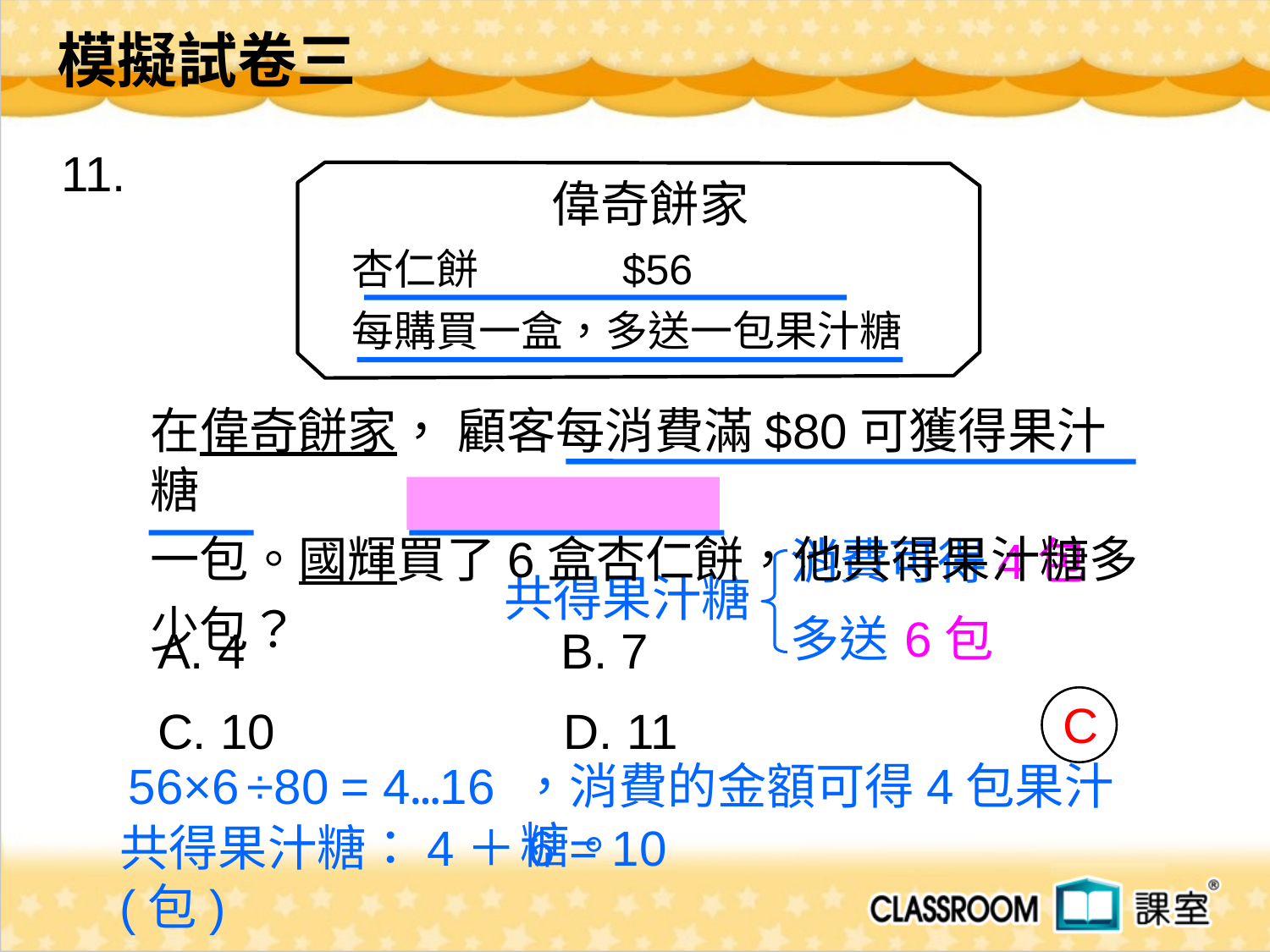

模擬試卷三
11.
偉奇餅家
杏仁餅              $56
每購買一盒，多送一包果汁糖

在偉奇餅家， 顧客每消費滿$80可獲得果汁糖
一包。國輝買了6盒杏仁餅，他共得果汁糖多
少包？

4包
消費可得

共得果汁糖
多送
6包
A. 4                       B. 7
C. 10                     D. 11

C
56×6
÷80
= 4…16
，消費的金額可得4包果汁糖。
共得果汁糖：4＋6 = 10(包)